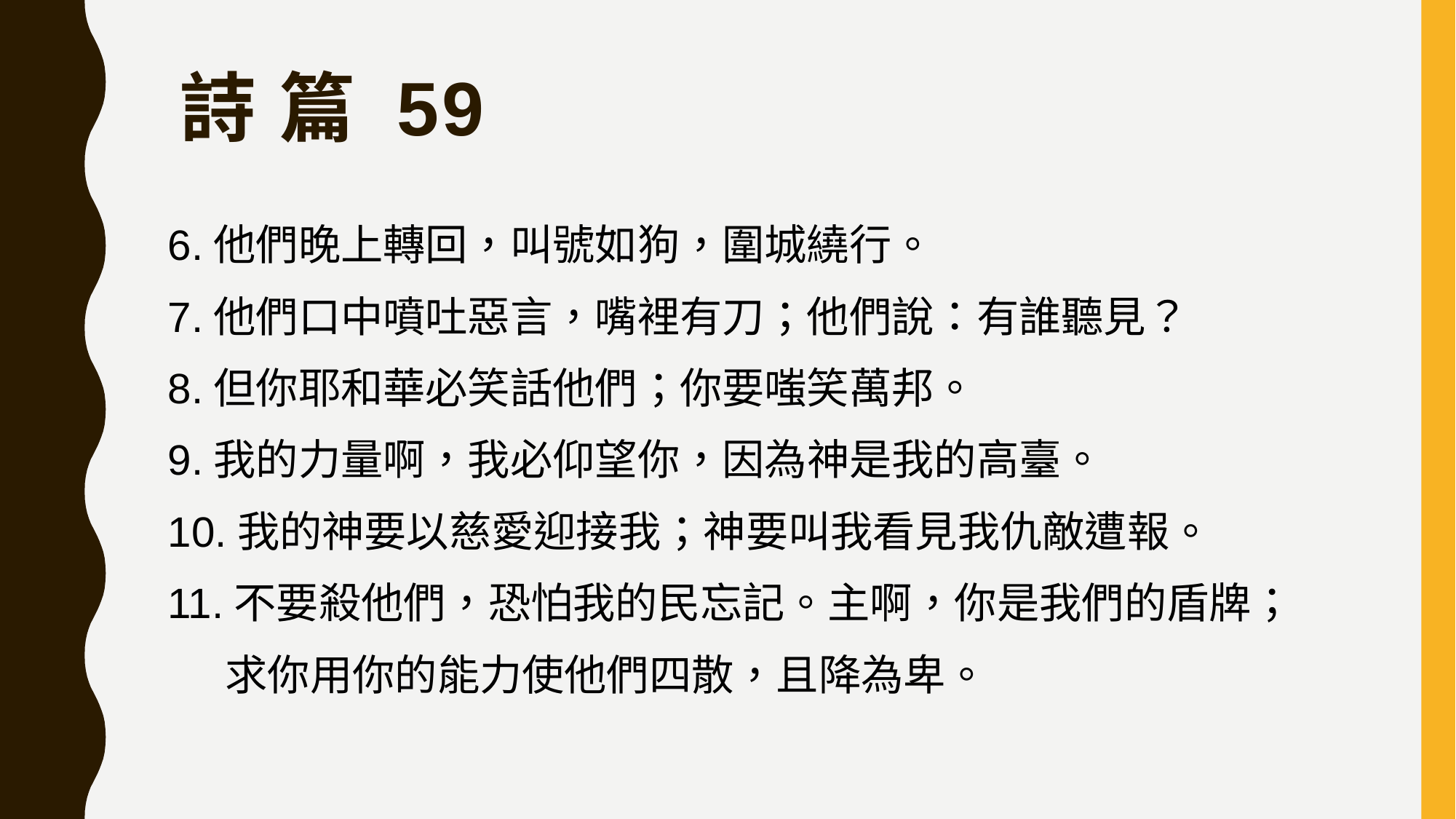

# 詩 篇 59
6.他們晚上轉回，叫號如狗，圍城繞行。
7.他們口中噴吐惡言，嘴裡有刀；他們說：有誰聽見？
8.但你耶和華必笑話他們；你要嗤笑萬邦。
9.我的力量啊，我必仰望你，因為神是我的高臺。
10.我的神要以慈愛迎接我；神要叫我看見我仇敵遭報。
11.不要殺他們，恐怕我的民忘記。主啊，你是我們的盾牌；
     求你用你的能力使他們四散，且降為卑。